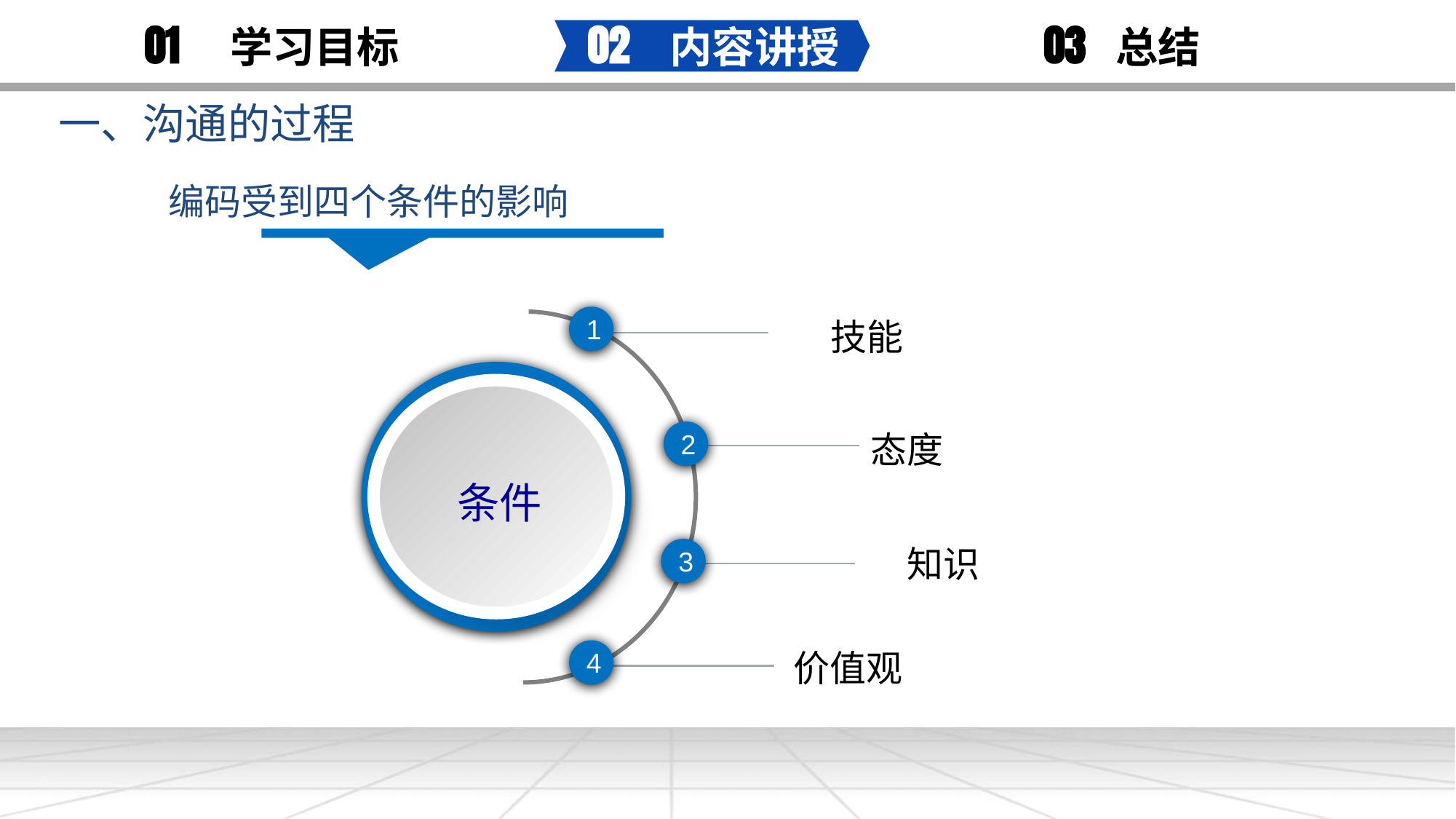

02   内容讲授
03  总结
01    学习目标

一、沟通的过程
添加
标题
明 年 工 作 计 划
编码受到四个条件的影响

1
技能

   条件
态度

2
知识
3
价值观

4